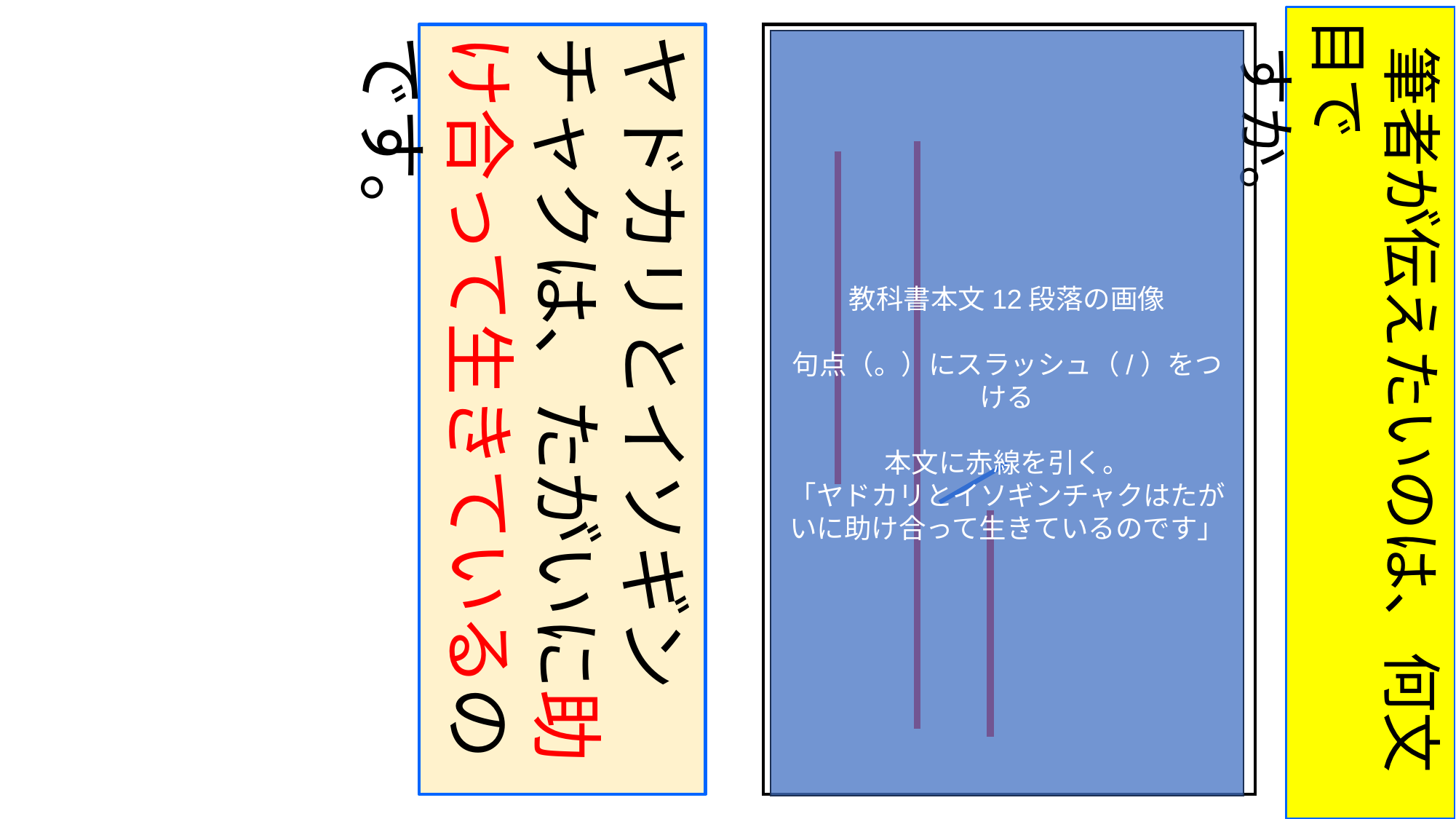

筆者が伝えたいのは、何文目で
 すか。
ヤドカリとイソギンチャクは、たがいに助け合って生きているのです。

教科書本文12段落の画像

句点（。）にスラッシュ（/）をつける

本文に赤線を引く。
「ヤドカリとイソギンチャクはたがいに助け合って生きているのです」